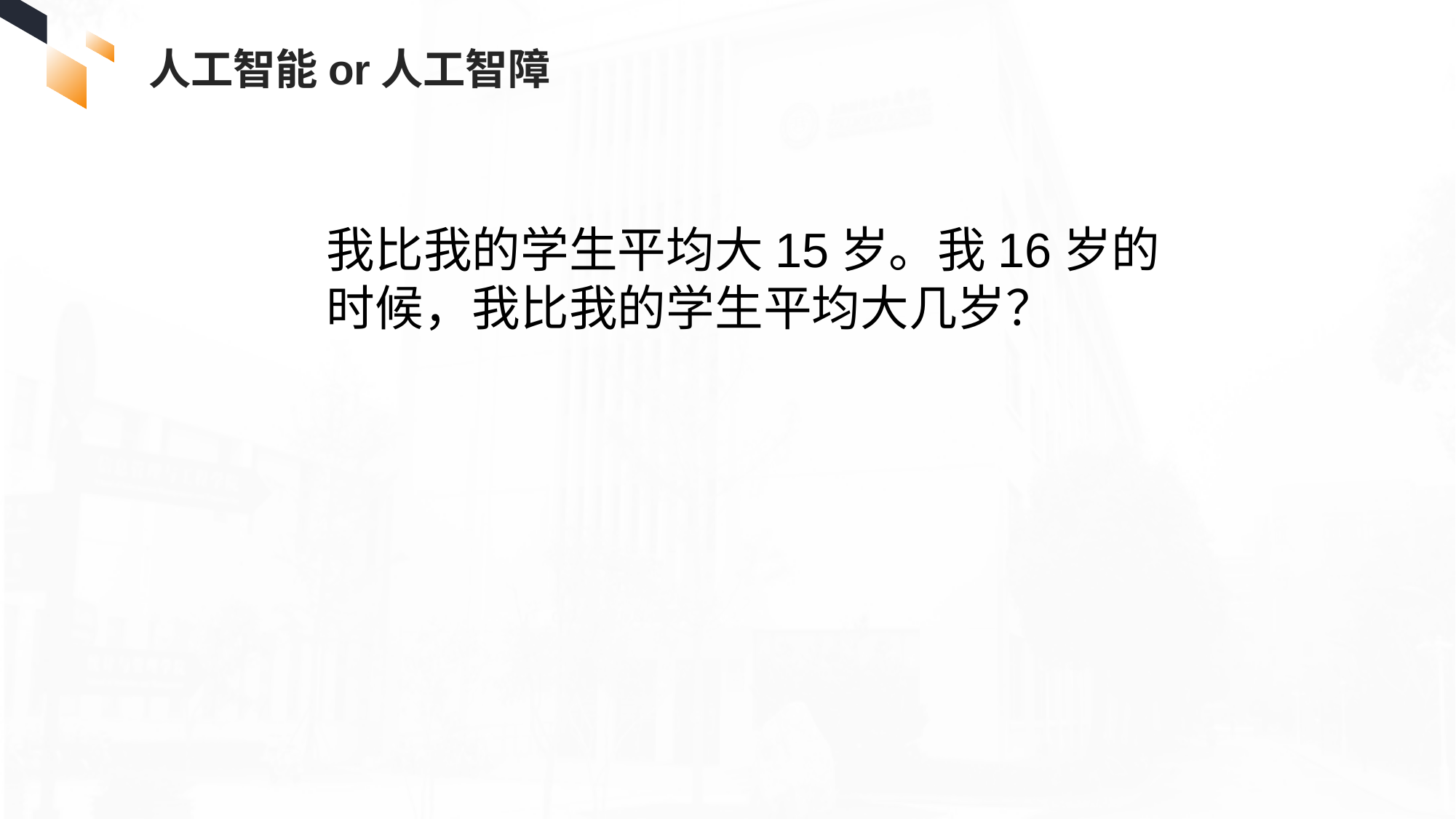

人工智能or人工智障
我比我的学生平均大15岁。我16岁的时候，我比我的学生平均大几岁？